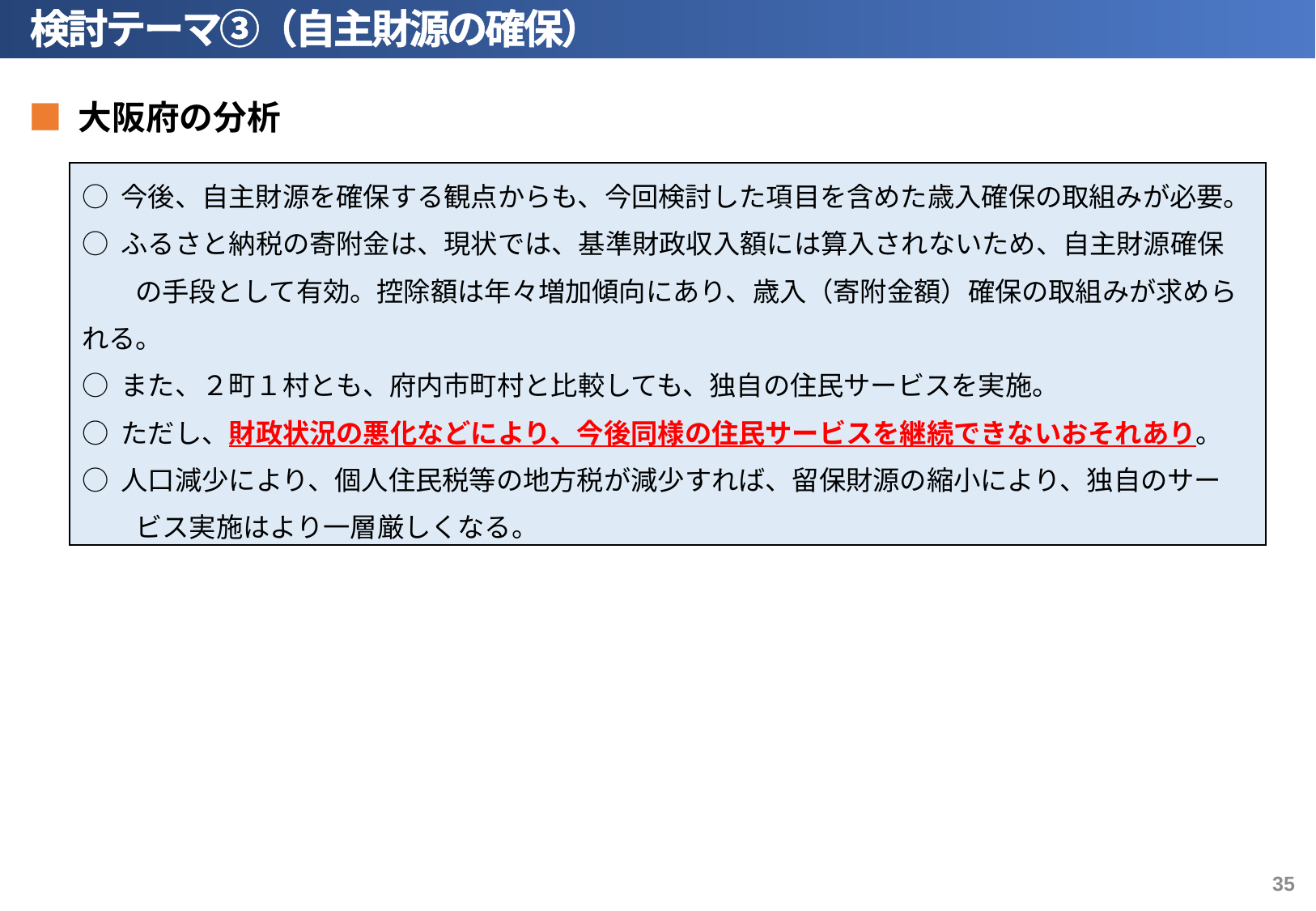

検討テーマ③（自主財源の確保）

■ 大阪府の分析
○ 今後、自主財源を確保する観点からも、今回検討した項目を含めた歳入確保の取組みが必要。
○ ふるさと納税の寄附金は、現状では、基準財政収入額には算入されないため、自主財源確保
　　の手段として有効。控除額は年々増加傾向にあり、歳入（寄附金額）確保の取組みが求められる。
○ また、２町１村とも、府内市町村と比較しても、独自の住民サービスを実施。
○ ただし、財政状況の悪化などにより、今後同様の住民サービスを継続できないおそれあり。
○ 人口減少により、個人住民税等の地方税が減少すれば、留保財源の縮小により、独自のサー
　　ビス実施はより一層厳しくなる。
35